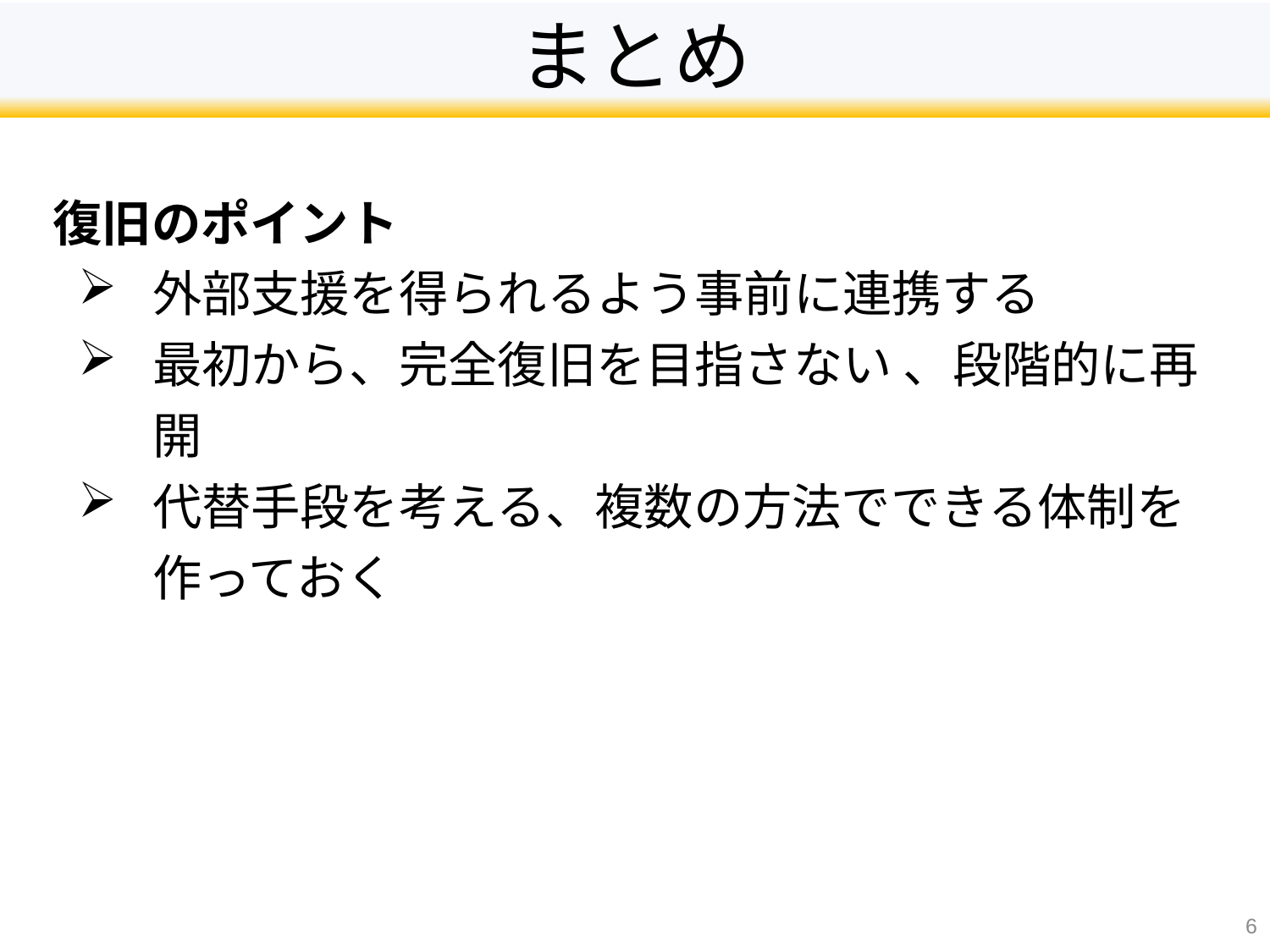

# まとめ
復旧のポイント
外部支援を得られるよう事前に連携する
最初から、完全復旧を目指さない 、段階的に再開
代替手段を考える、複数の方法でできる体制を作っておく
6